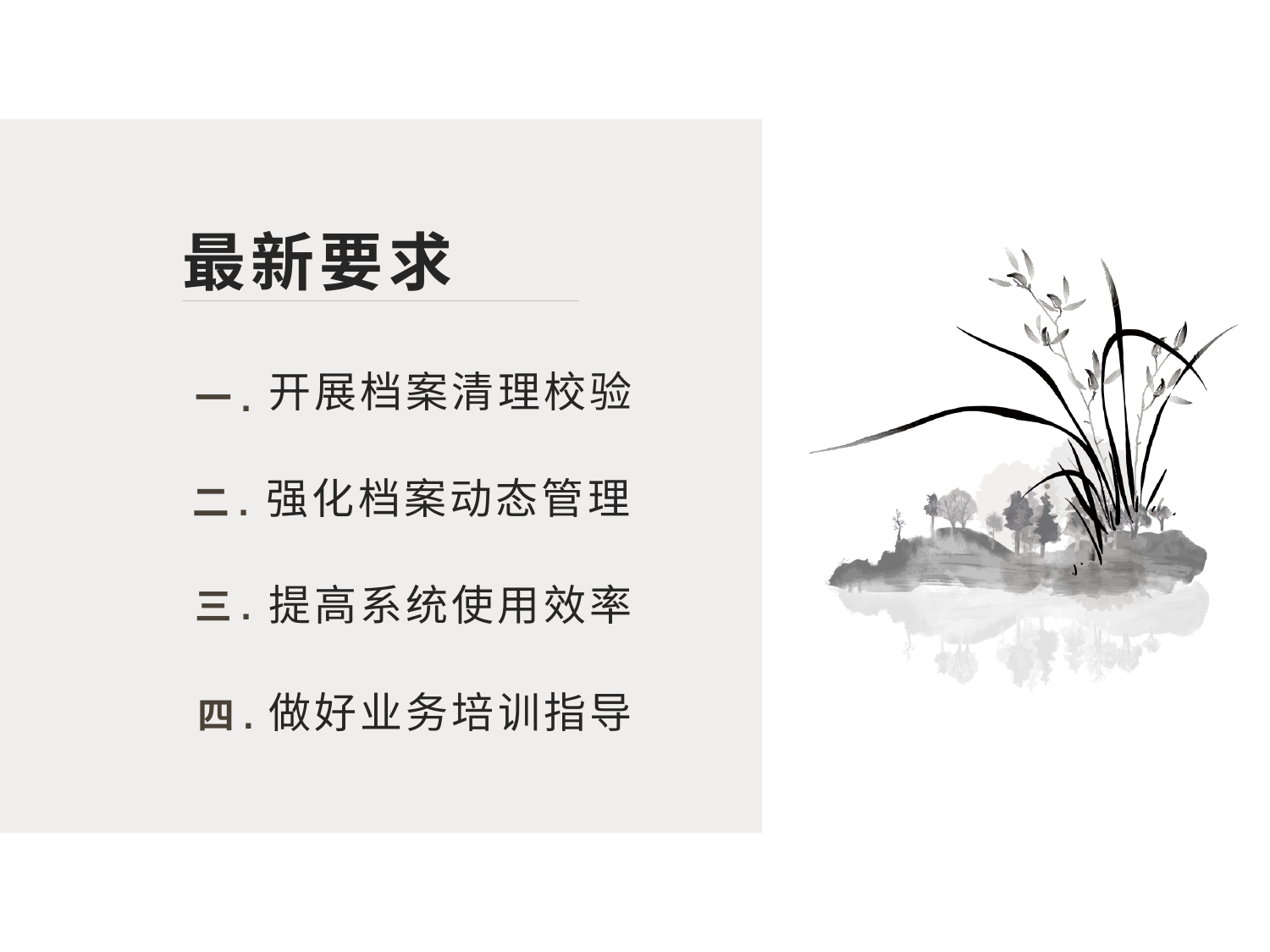

最新要求
开展档案清理校验
一.
强化档案动态管理
二.
提高系统使用效率
三.
做好业务培训指导
四.